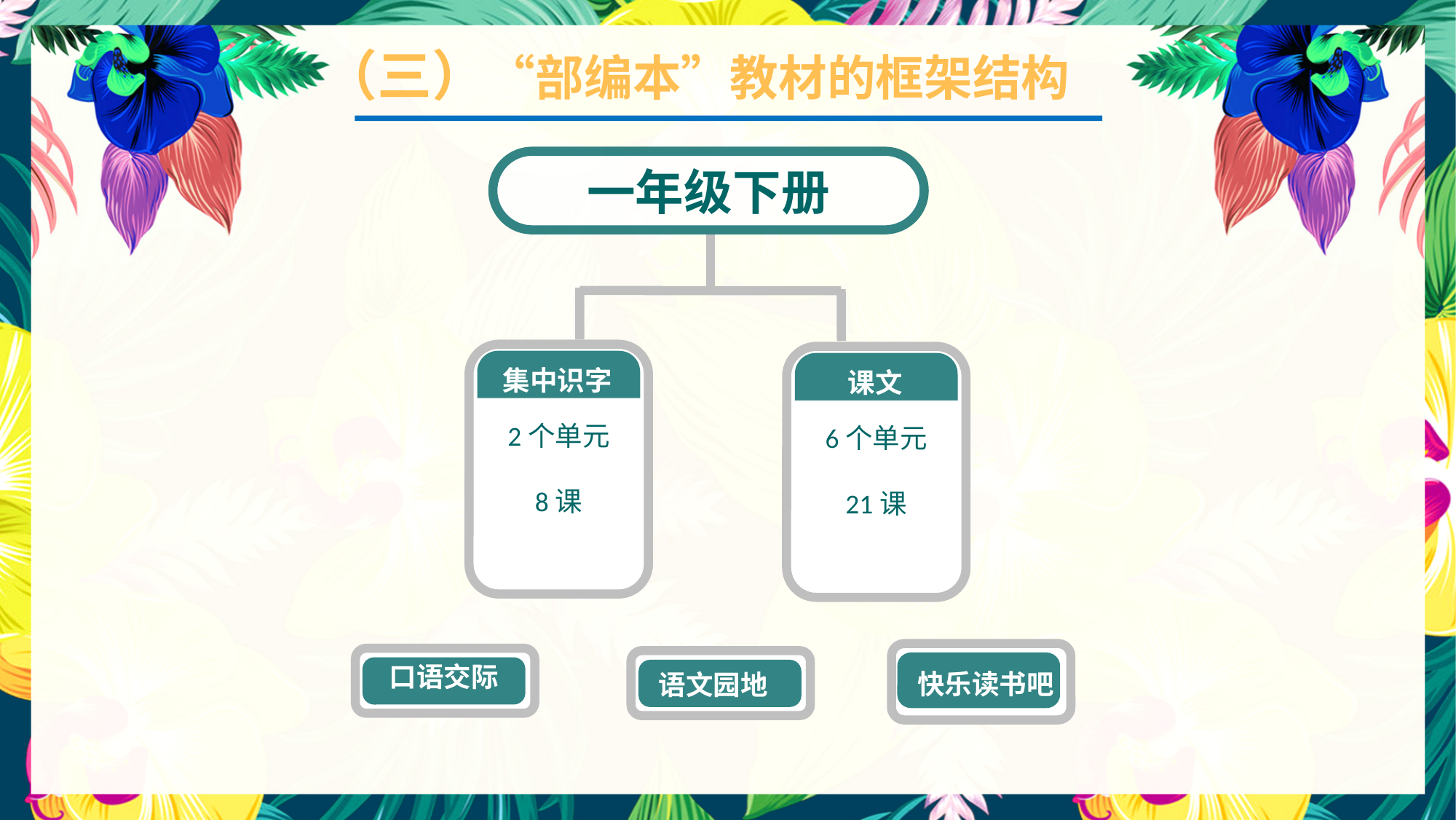

（三）“部编本”教材的框架结构

一年级下册

集中识字
2个单元

8课

课文
6个单元

21课

快乐读书吧

口语交际

语文园地